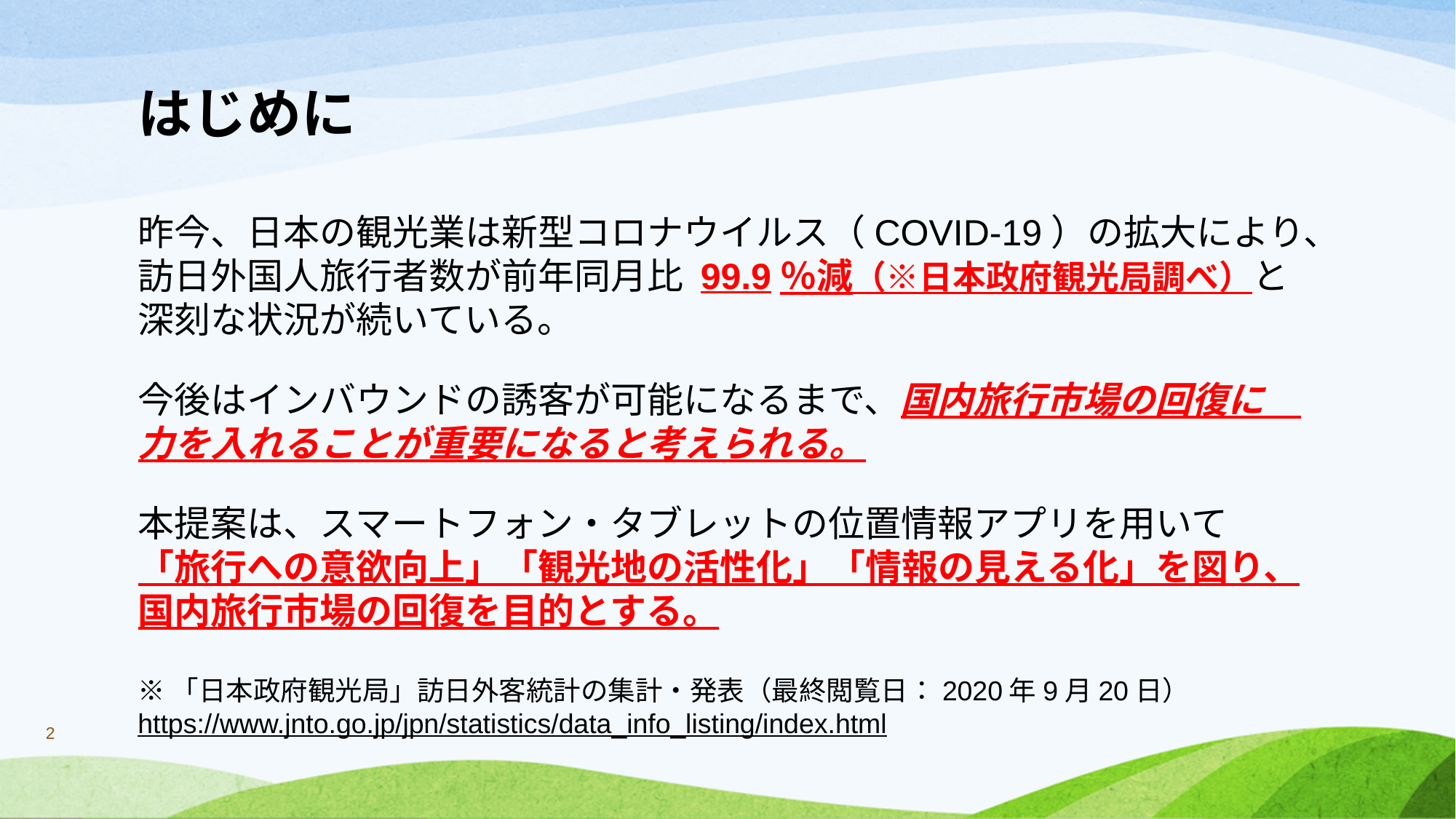

はじめに
昨今、日本の観光業は新型コロナウイルス（COVID-19）の拡大により、訪日外国人旅行者数が前年同月比 99.9％減（※日本政府観光局調べ）と深刻な状況が続いている。
今後はインバウンドの誘客が可能になるまで、国内旅行市場の回復に　力を入れることが重要になると考えられる。
本提案は、スマートフォン・タブレットの位置情報アプリを用いて　「旅行への意欲向上」「観光地の活性化」「情報の見える化」を図り、国内旅行市場の回復を目的とする。
※「日本政府観光局」訪日外客統計の集計・発表（最終閲覧日：2020年9月20日）
https://www.jnto.go.jp/jpn/statistics/data_info_listing/index.html
2